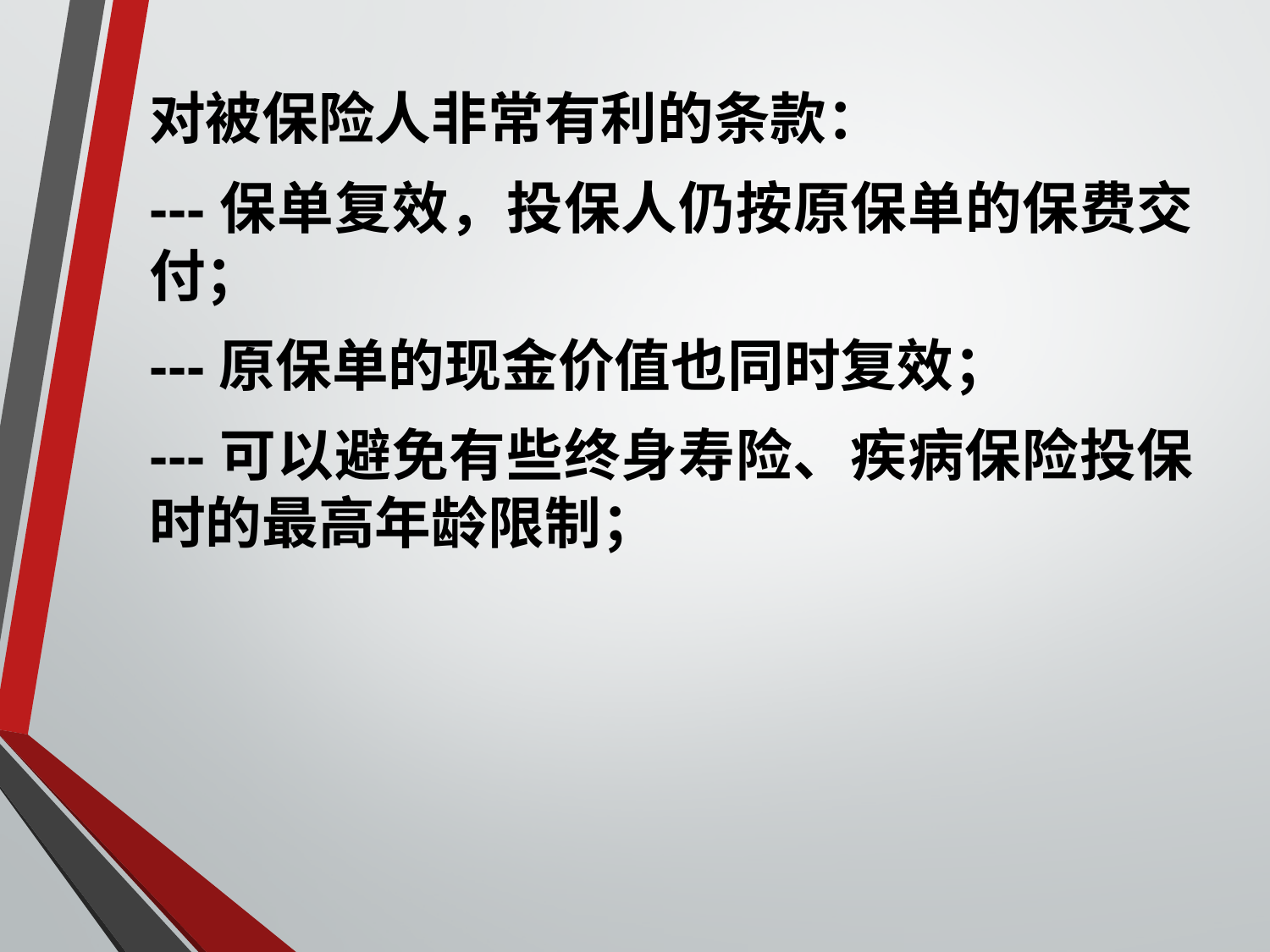

对被保险人非常有利的条款：
---保单复效，投保人仍按原保单的保费交付；
---原保单的现金价值也同时复效；
---可以避免有些终身寿险、疾病保险投保时的最高年龄限制；